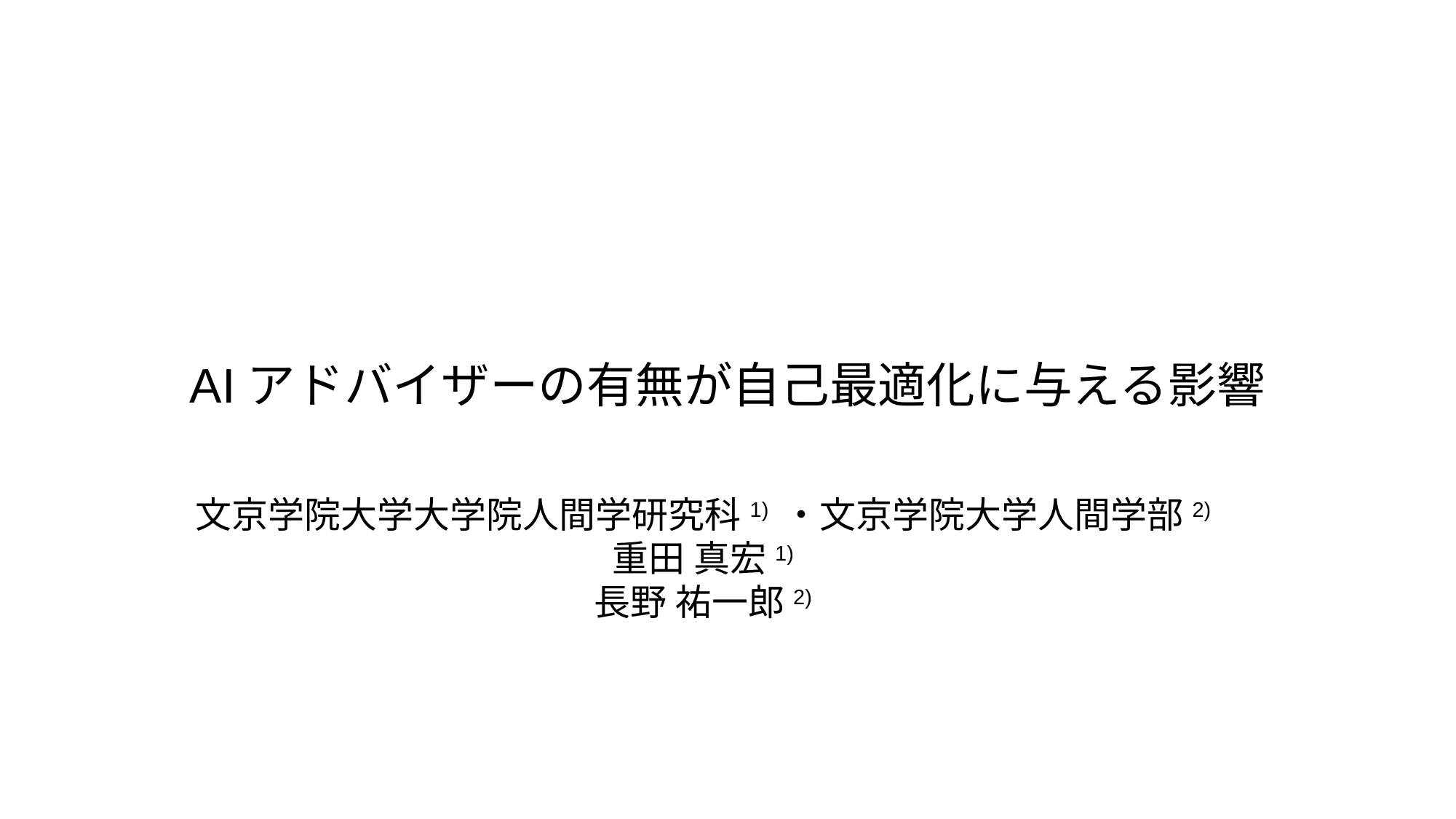

AIアドバイザーの有無が自己最適化に与える影響
文京学院大学大学院人間学研究科1) ・文京学院大学人間学部2)
重田 真宏1)
長野 祐一郎2)